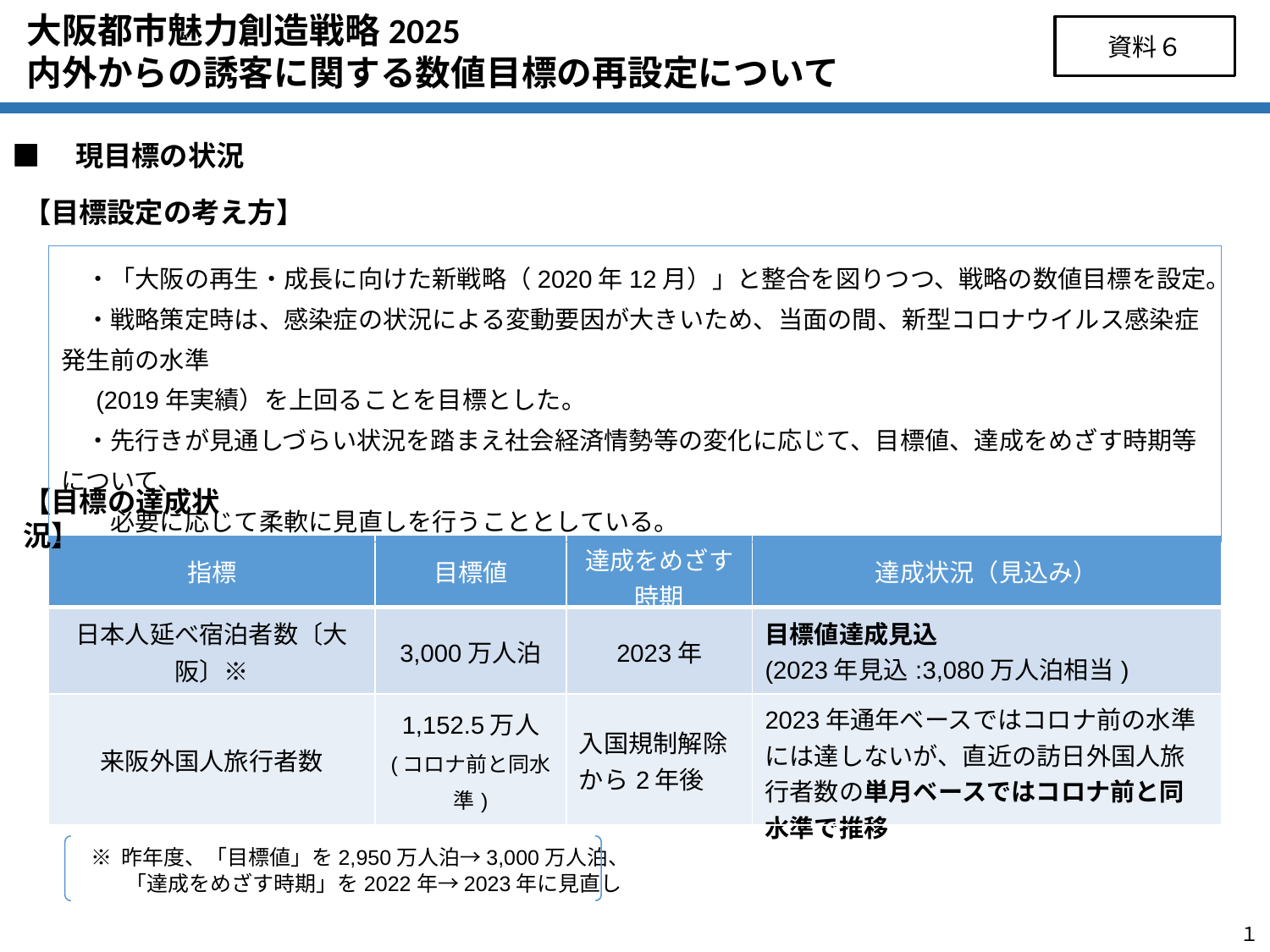

資料６
大阪都市魅力創造戦略2025
内外からの誘客に関する数値目標の再設定について
■　現目標の状況
【目標設定の考え方】
　・「⼤阪の再⽣・成⻑に向けた新戦略（2020年12月）」と整合を図りつつ、戦略の数値目標を設定。
　・戦略策定時は、感染症の状況による変動要因が大きいため、当面の間、新型コロナウイルス感染症発生前の水準
     (2019年実績）を上回ることを目標とした。
　・先行きが見通しづらい状況を踏まえ社会経済情勢等の変化に応じて、目標値、達成をめざす時期等について、
　　必要に応じて柔軟に見直しを行うこととしている。
【目標の達成状況】
| 指標 | 目標値 | 達成をめざす 時期 | 達成状況（見込み） |
| --- | --- | --- | --- |
| 日本人延べ宿泊者数〔大阪〕※ | 3,000万人泊 | 2023年 | 目標値達成見込 (2023年見込:3,080万人泊相当) |
| 来阪外国人旅行者数 | 1,152.5万人 (コロナ前と同水準) | 入国規制解除 から2年後 | 2023年通年ベースではコロナ前の水準には達しないが、直近の訪日外国人旅行者数の単月ベースではコロナ前と同水準で推移 |

※ 昨年度、「目標値」を2,950万人泊→3,000万人泊、
 　 「達成をめざす時期」を2022年→2023年に見直し
１